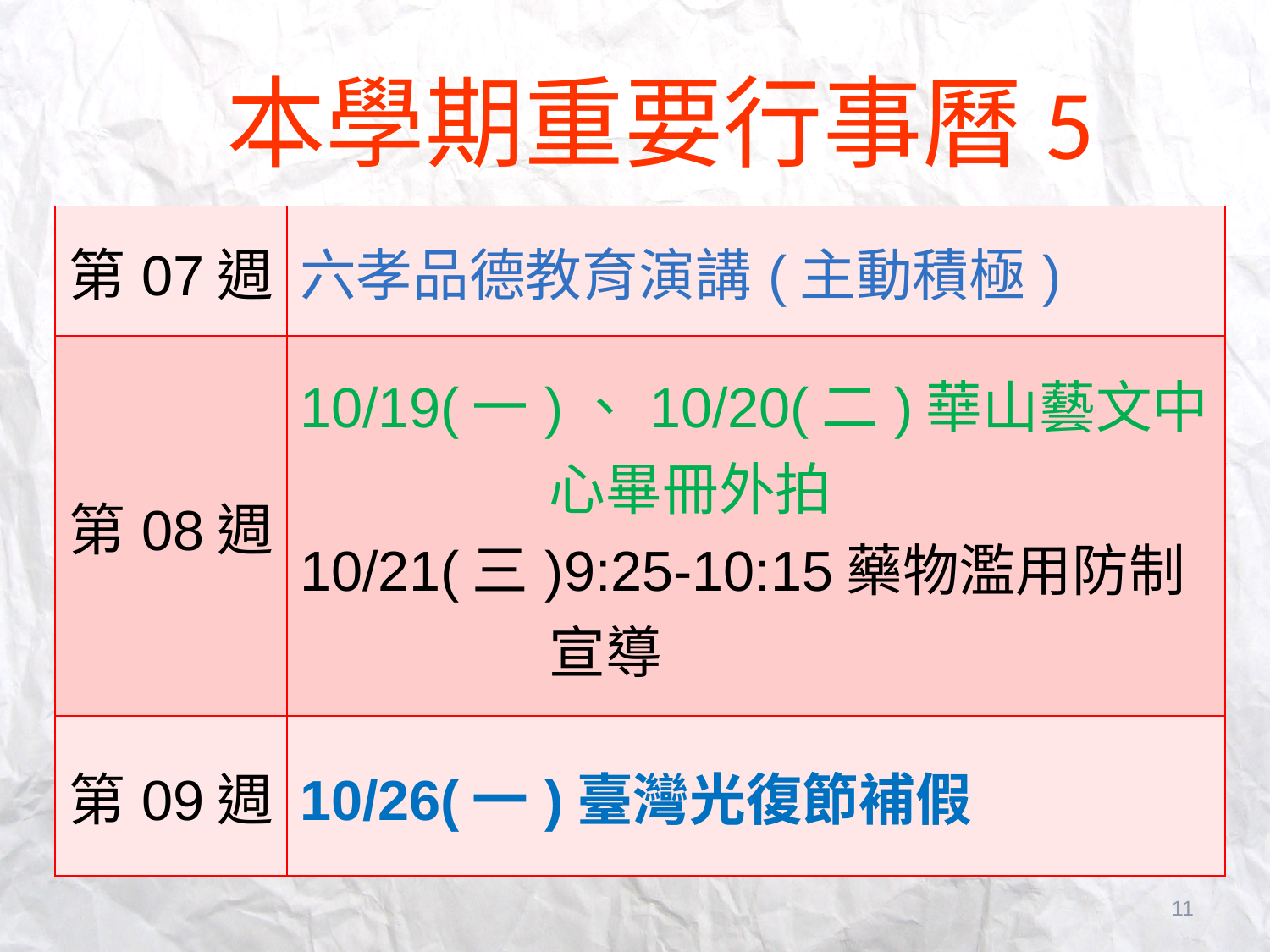

# 本學期重要行事曆5
| 第07週 | 六孝品德教育演講(主動積極) |
| --- | --- |
| 第08週 | 10/19(一)、10/20(二)華山藝文中心畢冊外拍 10/21(三)9:25-10:15藥物濫用防制宣導 |
| 第09週 | 10/26(一)臺灣光復節補假 |
11